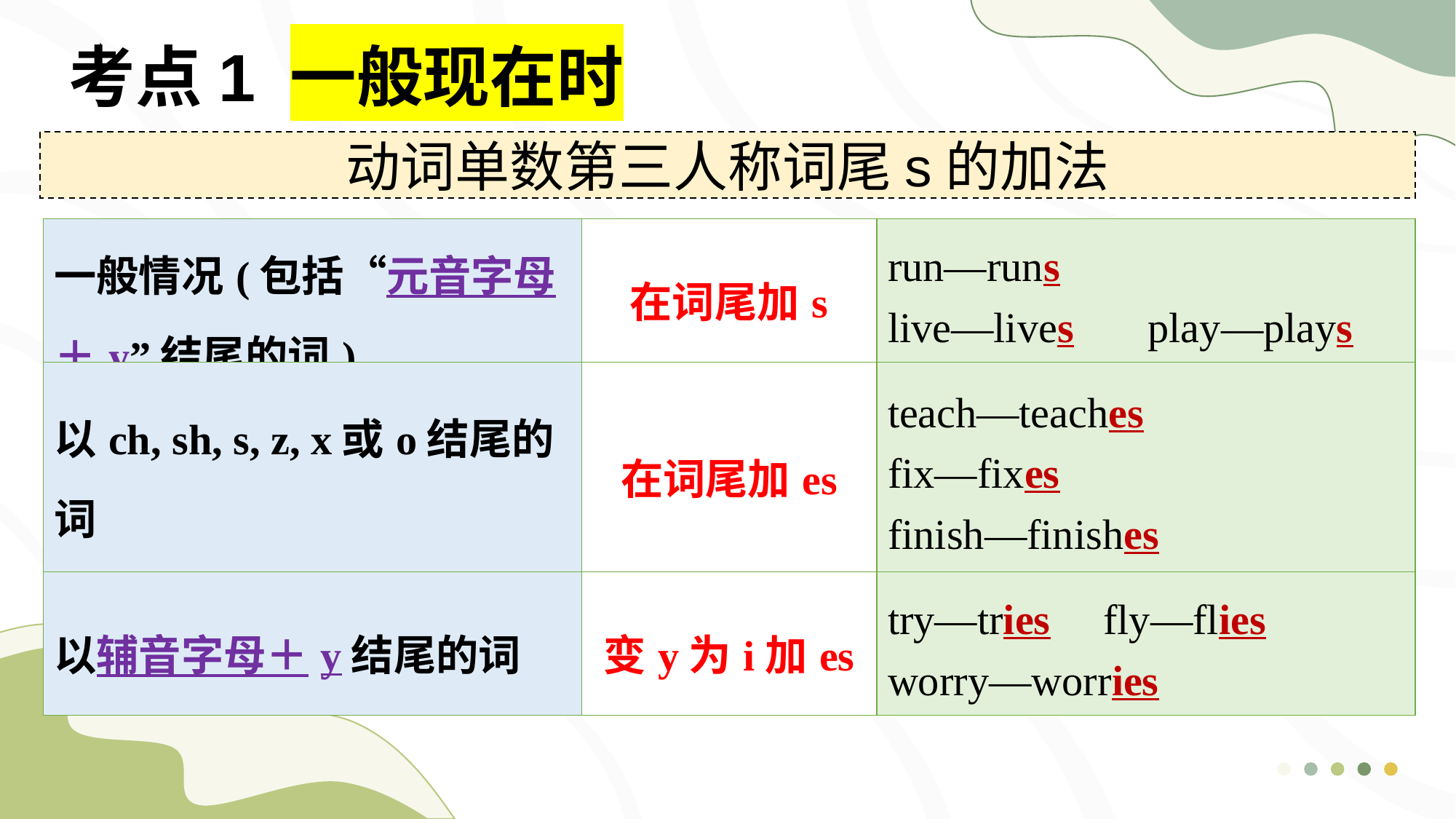

考点1 一般现在时
动词单数第三人称词尾­s的加法
| 一般情况(包括“元音字母＋y”结尾的词) | 在词尾加­s | run—runs live—lives play—plays |
| --- | --- | --- |
| 以ch, sh, s, z, x或o结尾的词 | 在词尾加­es | teach—teaches fix—fixes finish—finishes |
| 以辅音字母＋y结尾的词 | 变y为i加­es | try—tries fly—flies worry—worries |